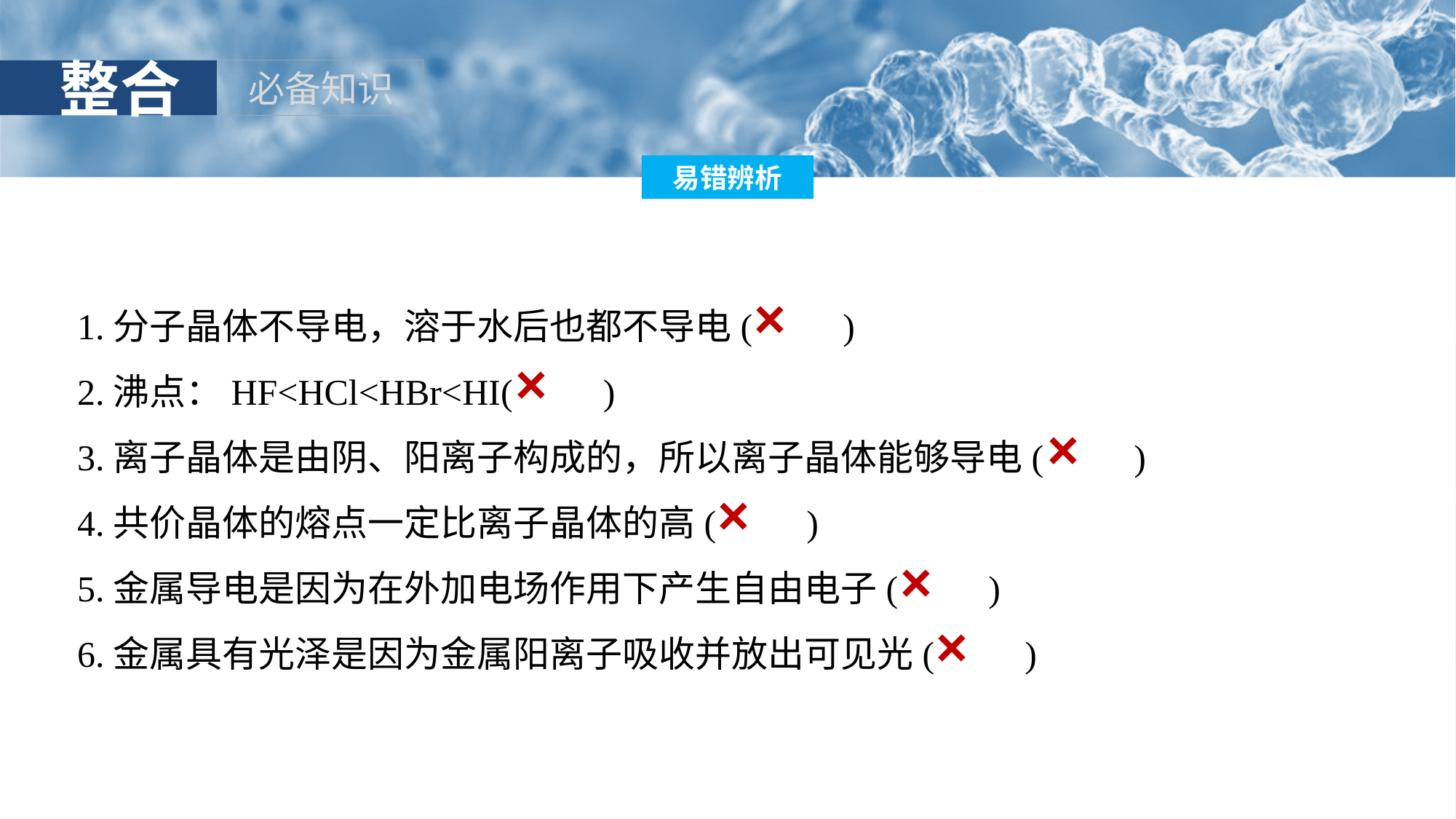

1.分子晶体不导电，溶于水后也都不导电(　　)
2.沸点：HF<HCl<HBr<HI(　　)
3.离子晶体是由阴、阳离子构成的，所以离子晶体能够导电(　　)
4.共价晶体的熔点一定比离子晶体的高(　　)
5.金属导电是因为在外加电场作用下产生自由电子(　　)
6.金属具有光泽是因为金属阳离子吸收并放出可见光(　　)
×
×
×
×
×
×